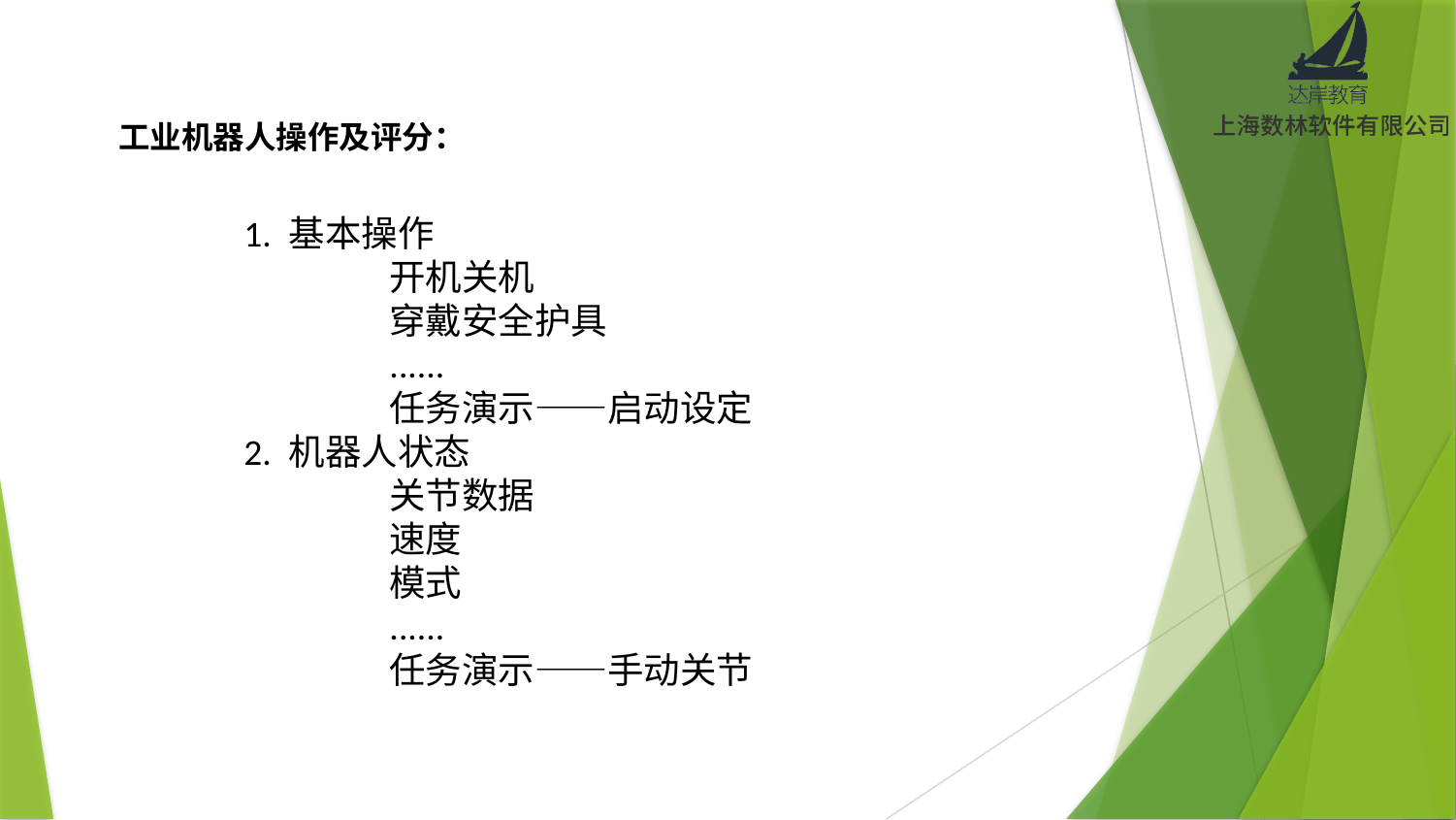

工业机器人操作及评分：
1. 基本操作
	开机关机
	穿戴安全护具
	......
	任务演示——启动设定
2. 机器人状态
	关节数据
	速度
	模式
	......
	任务演示——手动关节